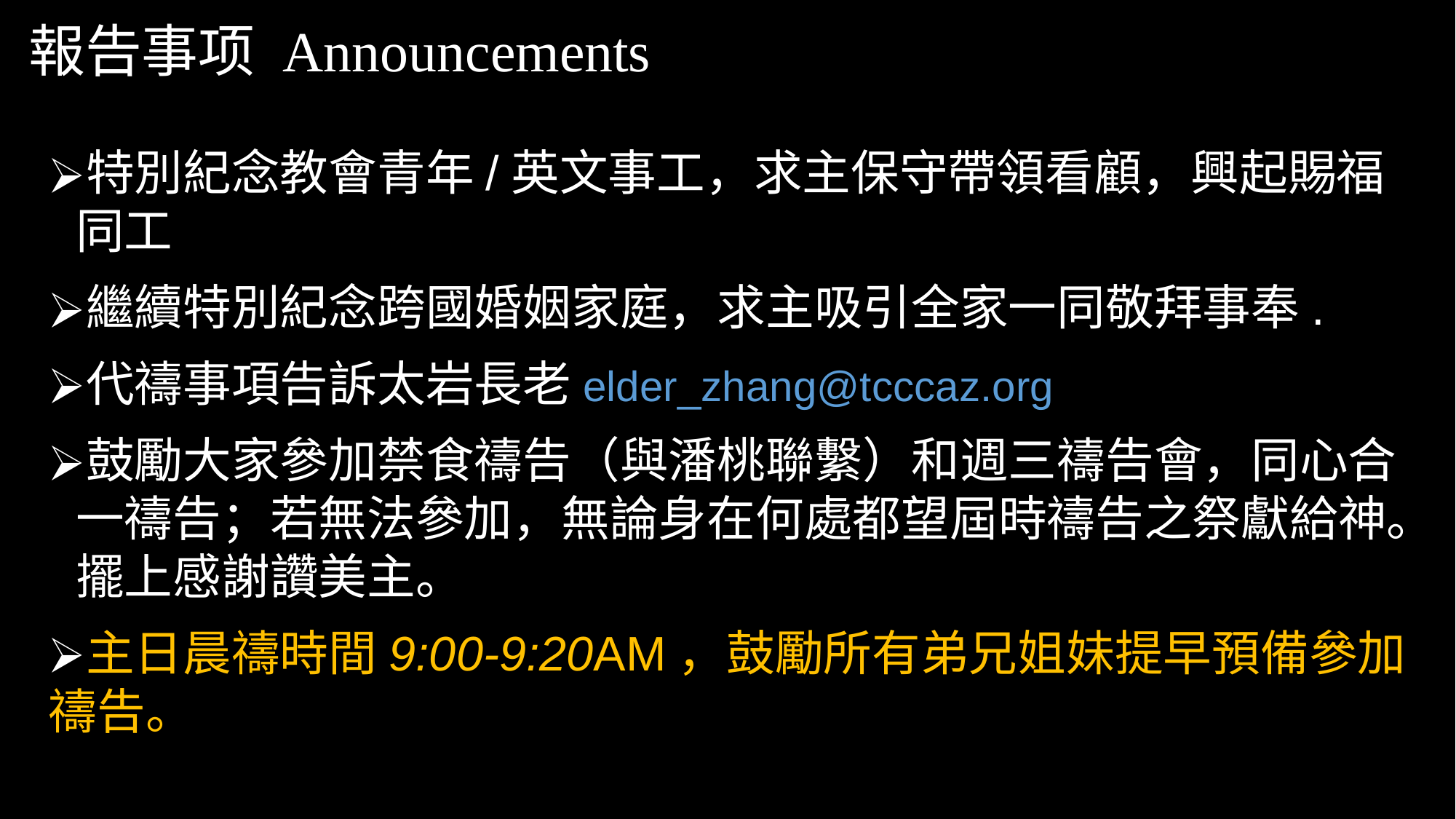

報告事项 Announcements
特別紀念教會青年/英文事工，求主保守帶領看顧，興起賜福同工
繼續特別紀念跨國婚姻家庭，求主吸引全家一同敬拜事奉.
代禱事項告訴太岩長老elder_zhang@tcccaz.org
鼓勵大家參加禁食禱告（與潘桃聯繫）和週三禱告會，同心合一禱告；若無法參加，無論身在何處都望屆時禱告之祭獻給神。擺上感謝讚美主。
主日晨禱時間9:00-9:20AM，鼓勵所有弟兄姐妹提早預備參加禱告。